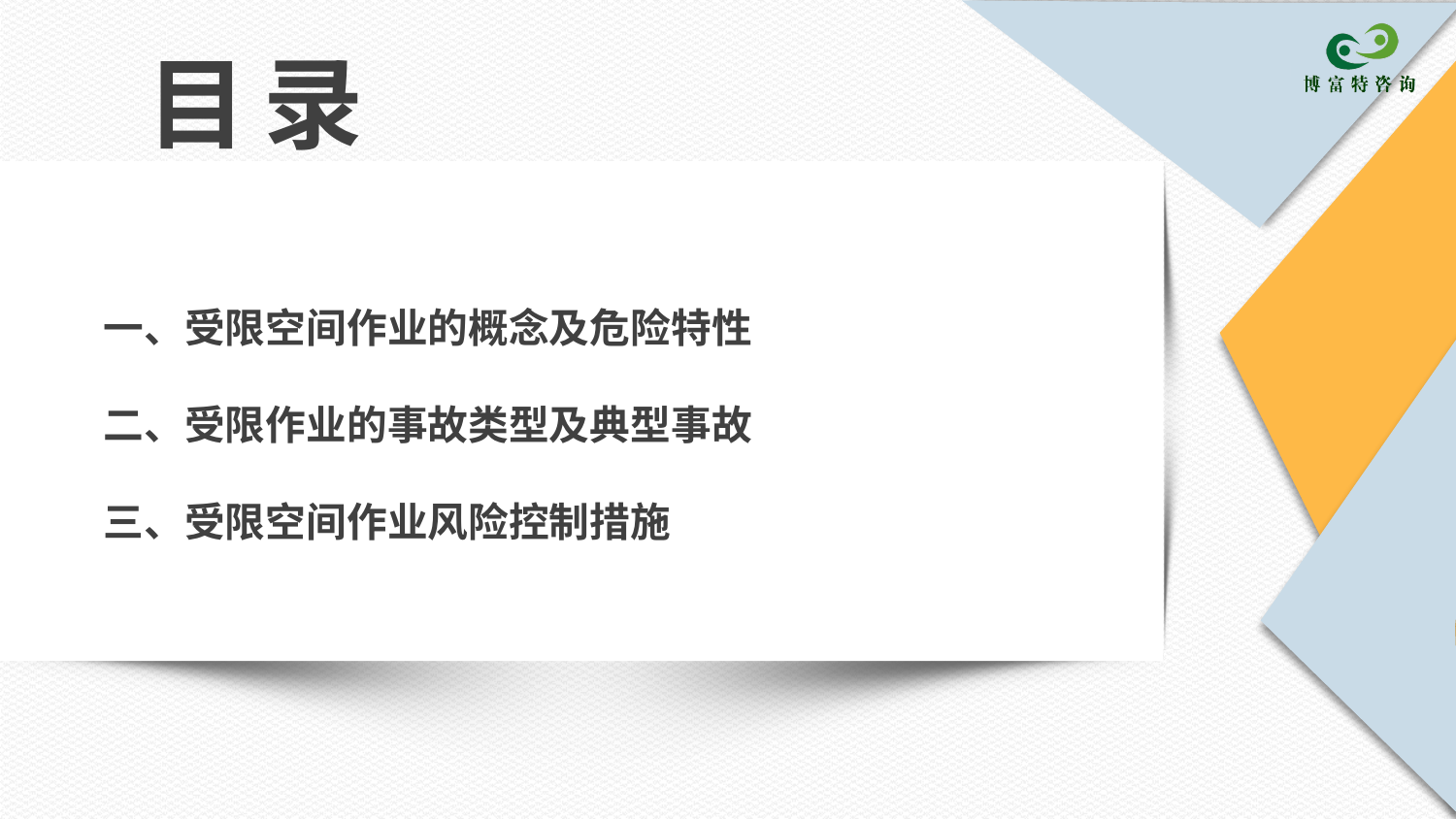

一、受限空间作业的概念及危险特性
二、受限作业的事故类型及典型事故
三、受限空间作业风险控制措施